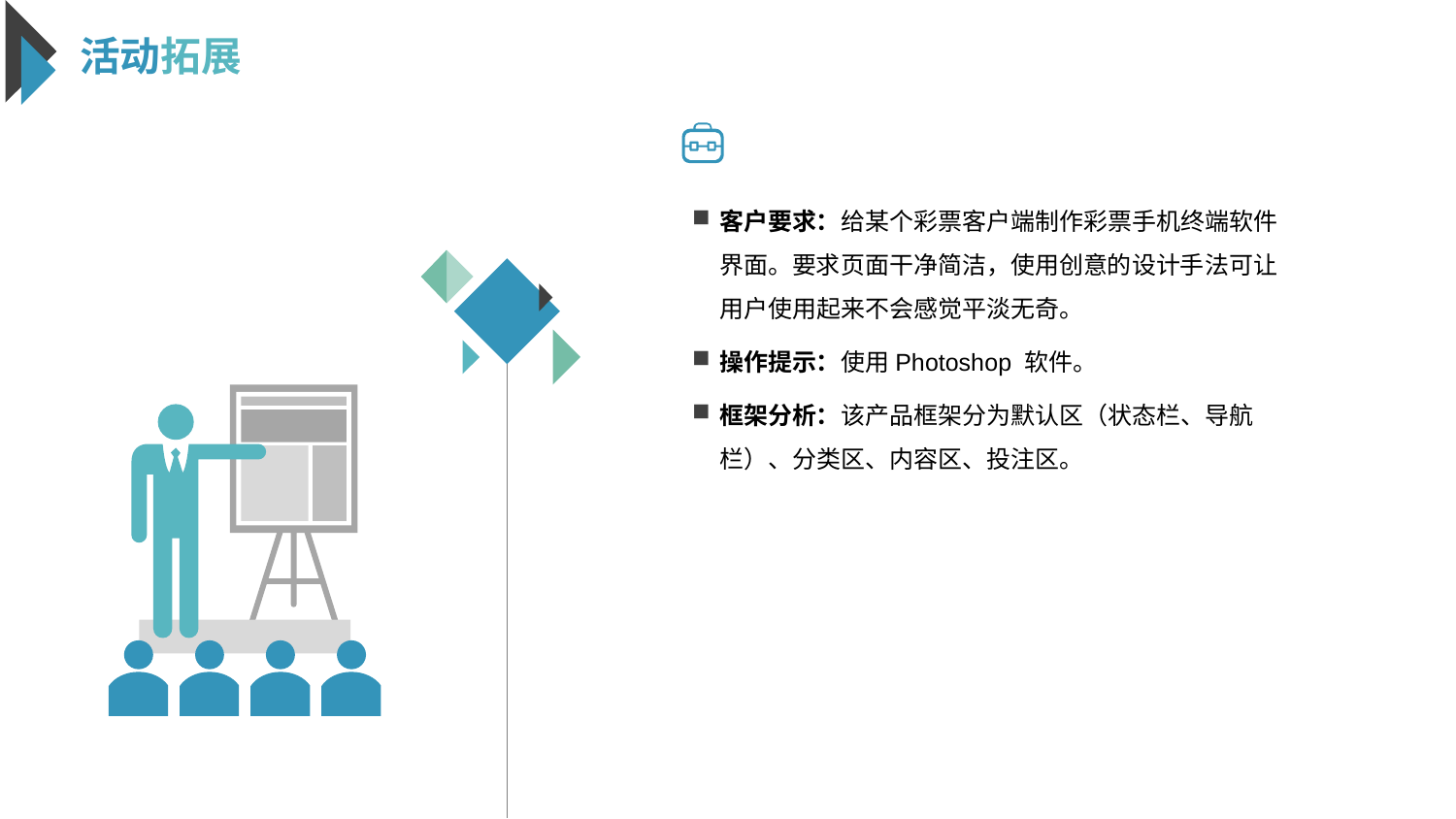

活动拓展

客户要求：给某个彩票客户端制作彩票手机终端软件界面。要求页面干净简洁，使用创意的设计手法可让用户使用起来不会感觉平淡无奇。
操作提示：使用Photoshop 软件。
框架分析：该产品框架分为默认区（状态栏、导航栏）、分类区、内容区、投注区。